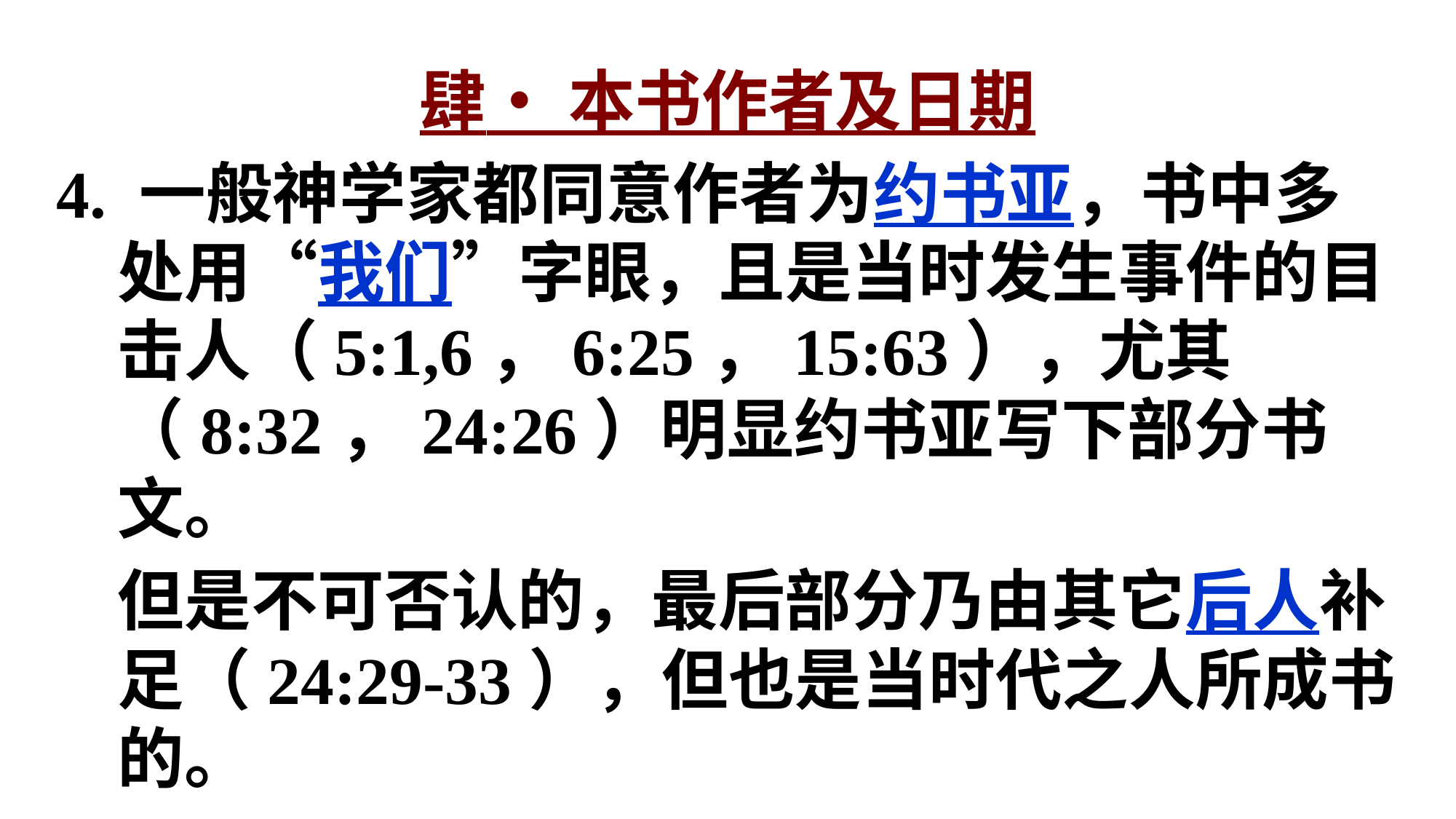

肆‧ 本书作者及日期
4. 一般神学家都同意作者为约书亚，书中多处用“我们”字眼，且是当时发生事件的目击人（5:1,6，6:25，15:63），尤其（8:32，24:26）明显约书亚写下部分书文。
	但是不可否认的，最后部分乃由其它后人补足（24:29-33），但也是当时代之人所成书的。